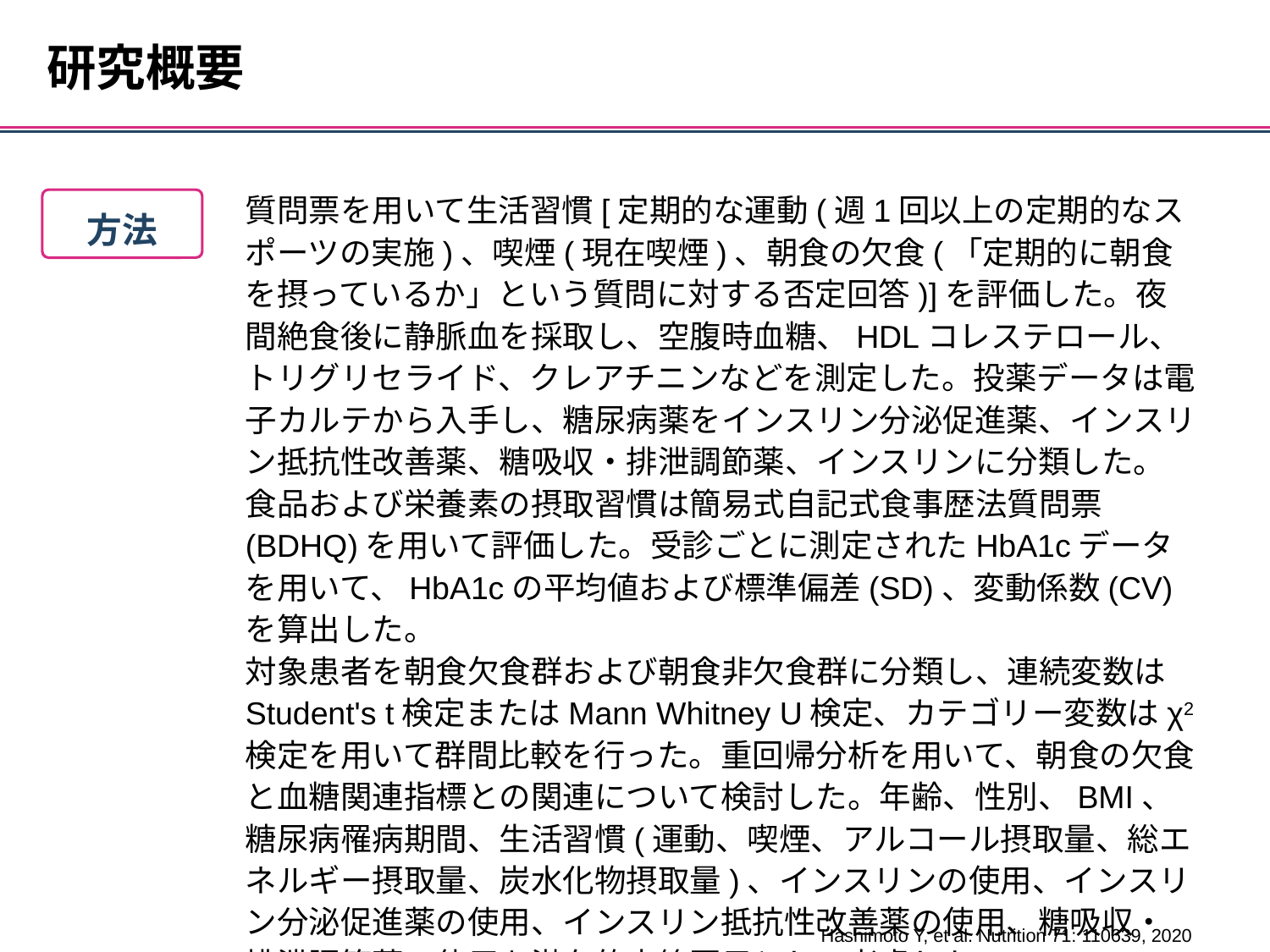

研究概要
質問票を用いて生活習慣[定期的な運動(週1回以上の定期的なスポーツの実施)、喫煙(現在喫煙)、朝食の欠食(「定期的に朝食を摂っているか」という質問に対する否定回答)]を評価した。夜間絶食後に静脈血を採取し、空腹時血糖、HDLコレステロール、トリグリセライド、クレアチニンなどを測定した。投薬データは電子カルテから入手し、糖尿病薬をインスリン分泌促進薬、インスリン抵抗性改善薬、糖吸収・排泄調節薬、インスリンに分類した。食品および栄養素の摂取習慣は簡易式自記式食事歴法質問票(BDHQ)を用いて評価した。受診ごとに測定されたHbA1cデータを用いて、HbA1cの平均値および標準偏差(SD)、変動係数(CV)を算出した。
対象患者を朝食欠食群および朝食非欠食群に分類し、連続変数はStudent's t検定またはMann Whitney U検定、カテゴリー変数はχ2検定を用いて群間比較を行った。重回帰分析を用いて、朝食の欠食と血糖関連指標との関連について検討した。年齢、性別、BMI、糖尿病罹病期間、生活習慣(運動、喫煙、アルコール摂取量、総エネルギー摂取量、炭水化物摂取量)、インスリンの使用、インスリン分泌促進薬の使用、インスリン抵抗性改善薬の使用、糖吸収・排泄調節薬の使用を潜在的交絡因子として考慮した。

方法
Hashimoto Y, et al. Nutrition 71: 110639, 2020